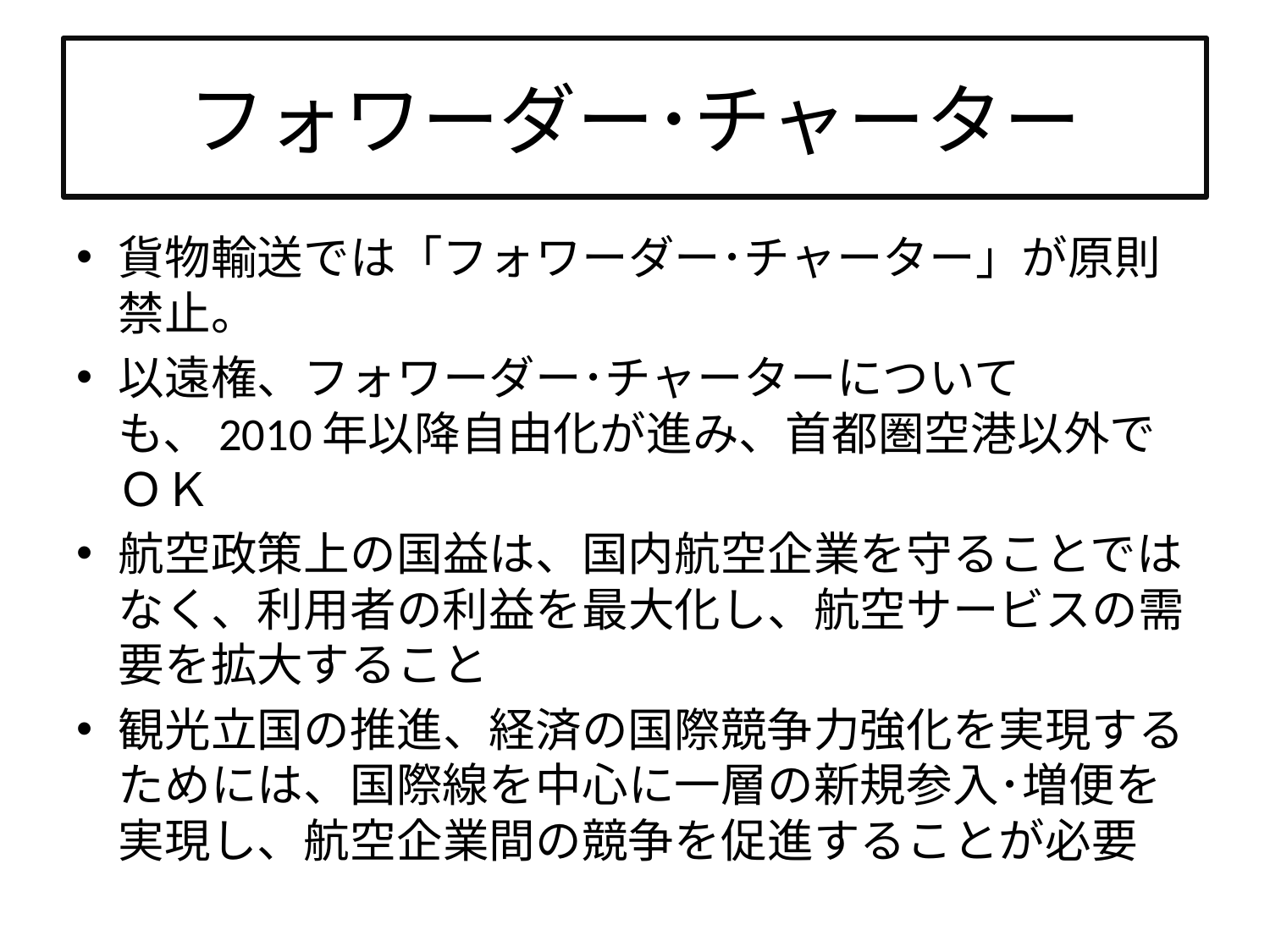

# フォワーダー･チャーター
貨物輸送では「フォワーダー･チャーター」が原則禁止。
以遠権、フォワーダー･チャーターについても、2010年以降自由化が進み、首都圏空港以外でＯＫ
航空政策上の国益は、国内航空企業を守ることではなく、利用者の利益を最大化し、航空サービスの需要を拡大すること
観光立国の推進、経済の国際競争力強化を実現するためには、国際線を中心に一層の新規参入･増便を実現し、航空企業間の競争を促進することが必要